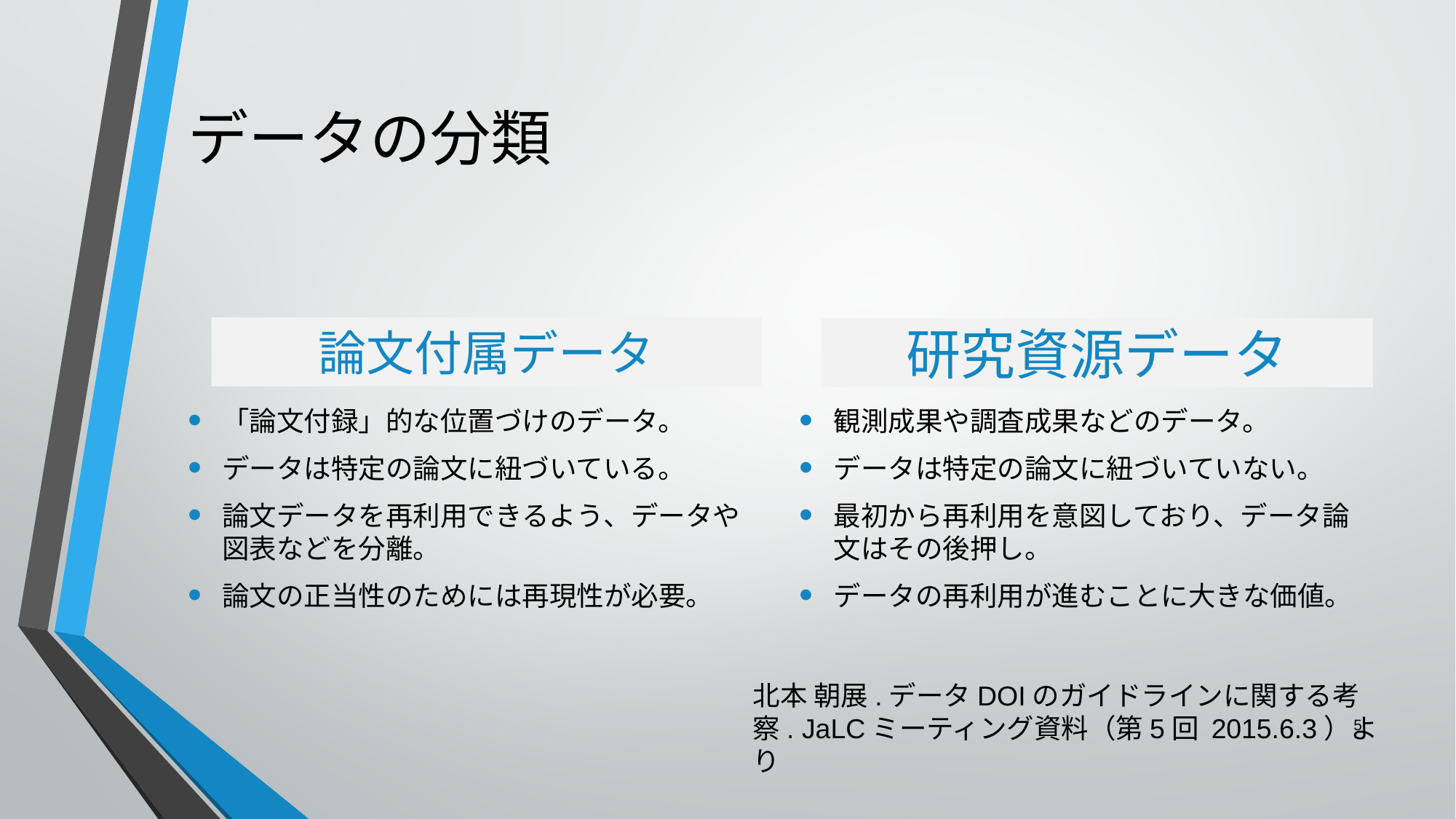

# データの分類
論文付属データ
研究資源データ
「論文付録」的な位置づけのデータ。
データは特定の論文に紐づいている。
論文データを再利用できるよう、データや図表などを分離。
論文の正当性のためには再現性が必要。
観測成果や調査成果などのデータ。
データは特定の論文に紐づいていない。
最初から再利用を意図しており、データ論文はその後押し。
データの再利用が進むことに大きな価値。
北本 朝展.データDOIのガイドラインに関する考察. JaLCミーティング資料（第5回 2015.6.3）より
5